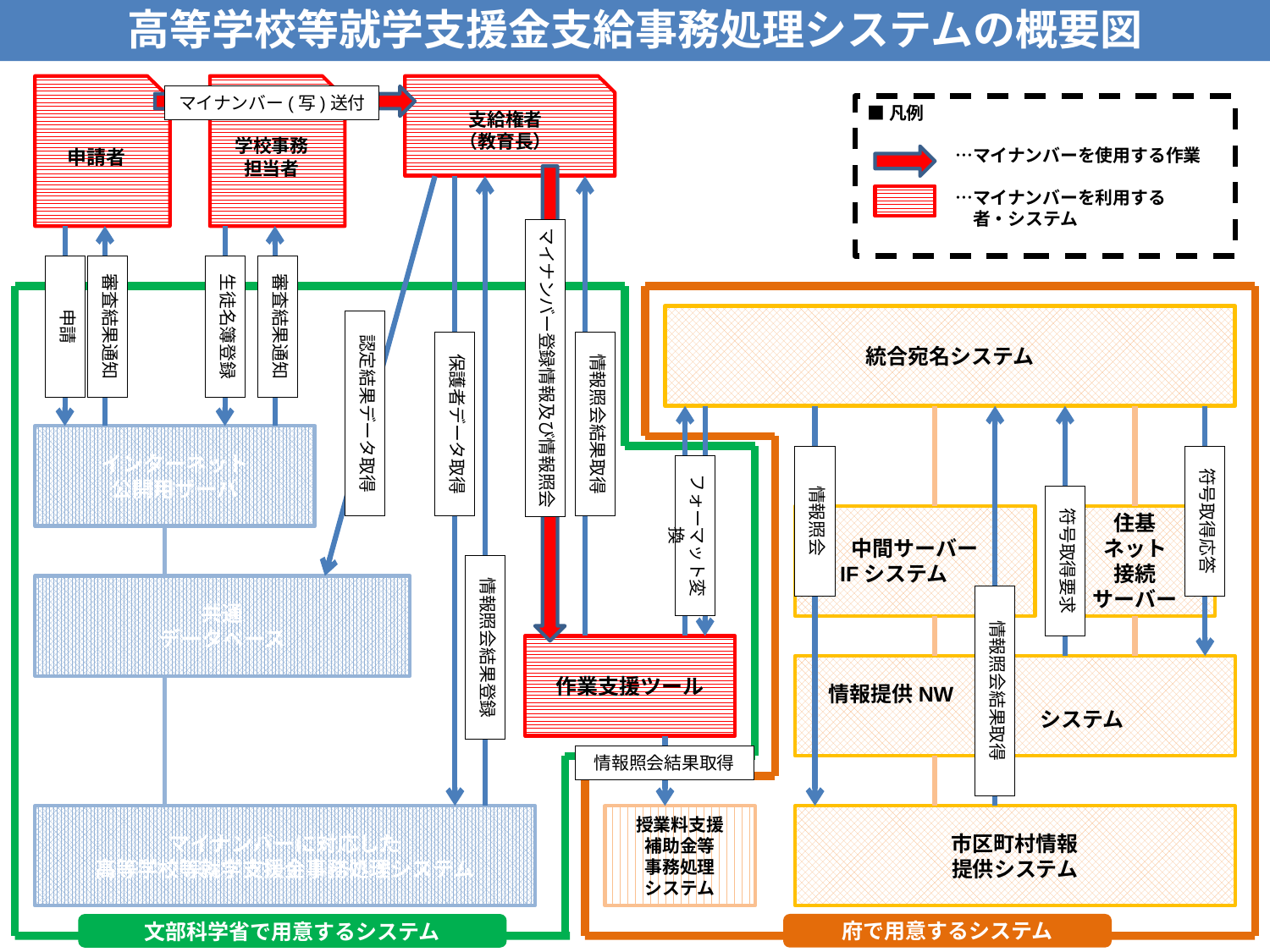

高等学校等就学支援金支給事務処理システムの概要図
申請者
学校事務
担当者

支給権者
（教育長）

マイナンバー(写)送付
■凡例

　　　　　…マイナンバーを使用する作業

　　　　　…マイナンバーを利用する
　　　　　　者・システム

マイナンバー登録情報及び情報照会
申請
審査結果通知
生徒名簿登録
審査結果通知
統合宛名システム
認定結果データ取得
保護者データ取得
情報照会結果取得
インターネット
公開用サーバ
共通
データベース
情報照会
符号取得応答
フォーマット変換
符号取得要求
中間サーバー
IFシステム
住基
ネット
接続
サーバー
情報照会結果登録
情報照会結果取得
マイナンバーに対応した
高等学校等就学支援金事務処理システム
作業支援ツール
　情報提供NW
　　　　　　　　　　　システム
情報照会結果取得
授業料支援
補助金等
事務処理
システム
市区町村情報
提供システム
府で用意するシステム
文部科学省で用意するシステム